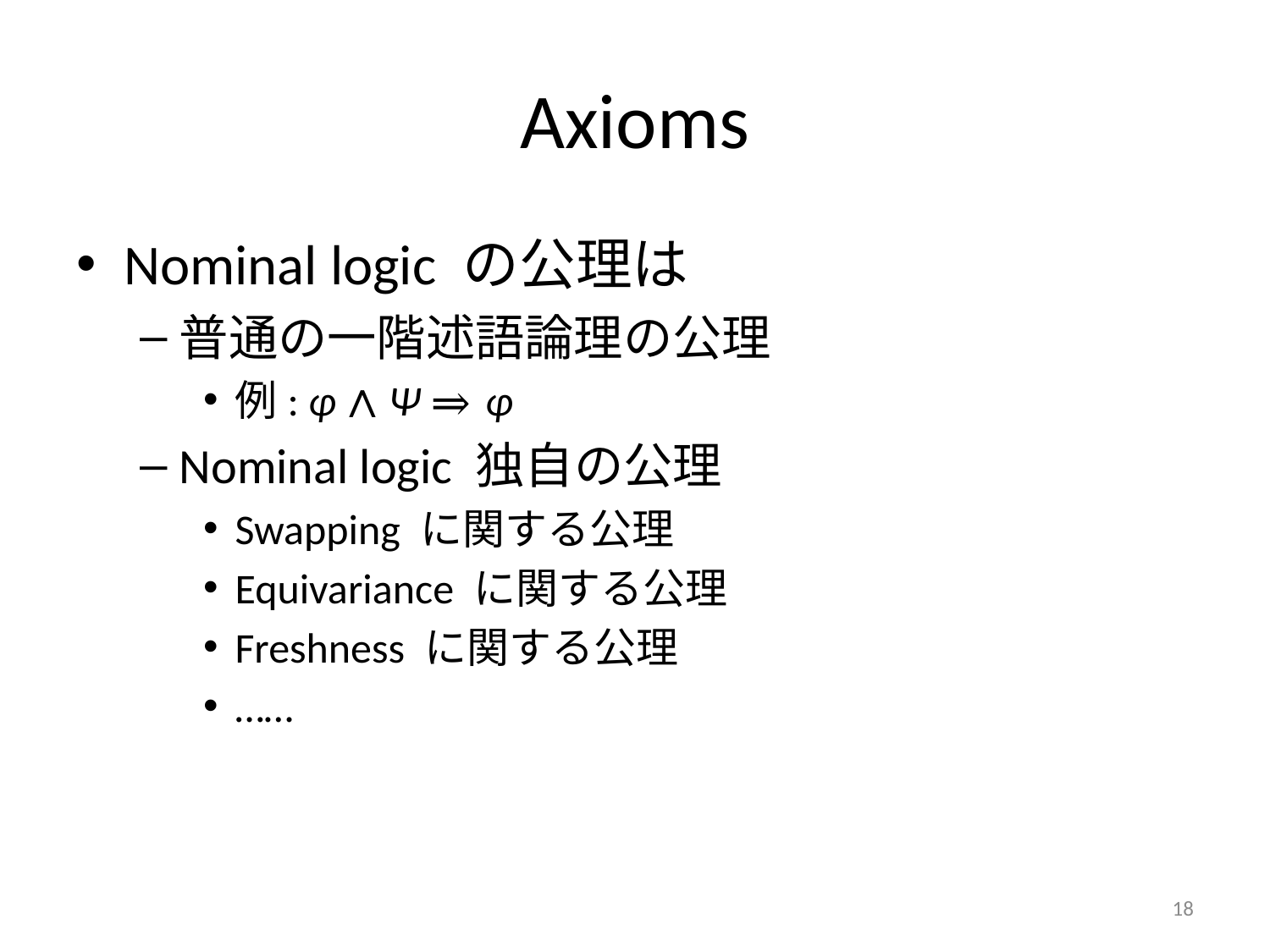

# Axioms
Nominal logic の公理は
普通の一階述語論理の公理
例: φ ∧ Ψ ⇒ φ
Nominal logic 独自の公理
Swapping に関する公理
Equivariance に関する公理
Freshness に関する公理
……
18